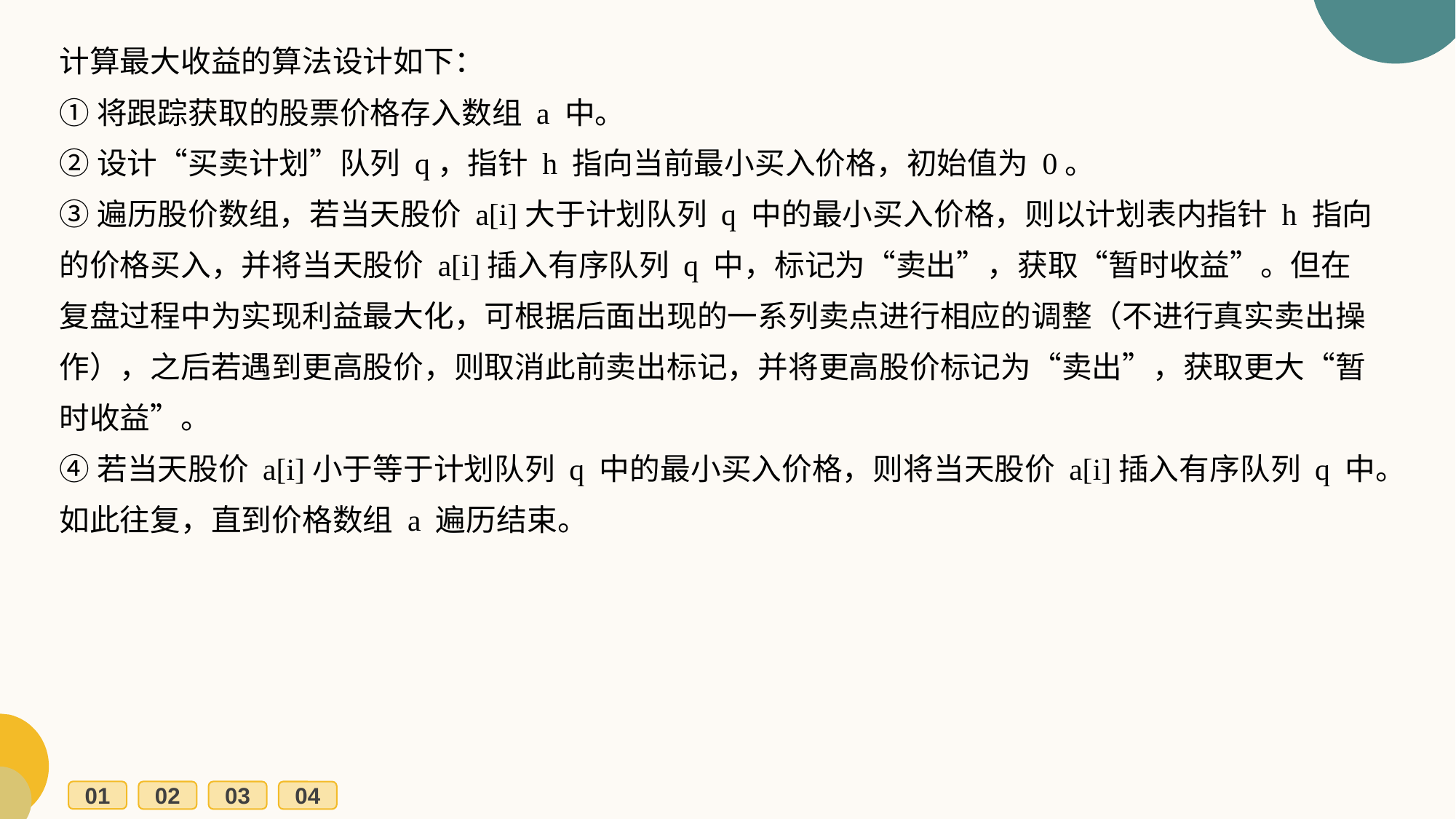

计算最大收益的算法设计如下：
①将跟踪获取的股票价格存入数组 a 中。
②设计“买卖计划”队列 q，指针 h 指向当前最小买入价格，初始值为 0。
③遍历股价数组，若当天股价 a[i]大于计划队列 q 中的最小买入价格，则以计划表内指针 h 指向的价格买入，并将当天股价 a[i]插入有序队列 q 中，标记为“卖出”，获取“暂时收益”。但在复盘过程中为实现利益最大化，可根据后面出现的一系列卖点进行相应的调整（不进行真实卖出操作），之后若遇到更高股价，则取消此前卖出标记，并将更高股价标记为“卖出”，获取更大“暂时收益”。
④若当天股价 a[i]小于等于计划队列 q 中的最小买入价格，则将当天股价 a[i]插入有序队列 q 中。
如此往复，直到价格数组 a 遍历结束。